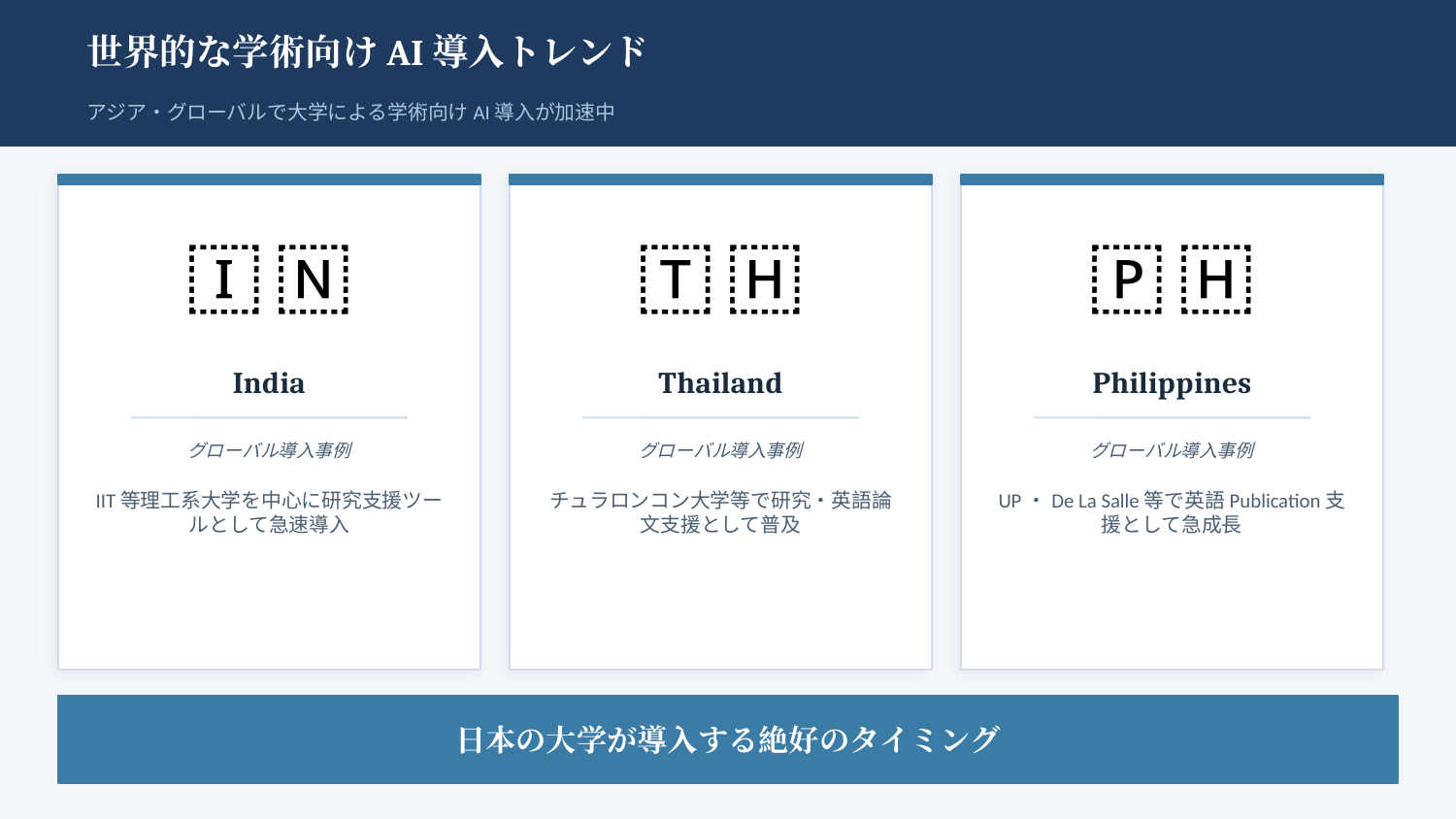

世界的な学術向けAI導入トレンド
アジア・グローバルで大学による学術向けAI導入が加速中

🇮🇳
🇹🇭
🇵🇭
India
Thailand
Philippines

グローバル導入事例
グローバル導入事例
グローバル導入事例
IIT等理工系大学を中心に研究支援ツールとして急速導入
チュラロンコン大学等で研究・英語論文支援として普及
UP・De La Salle等で英語Publication支援として急成長

日本の大学が導入する絶好のタイミング